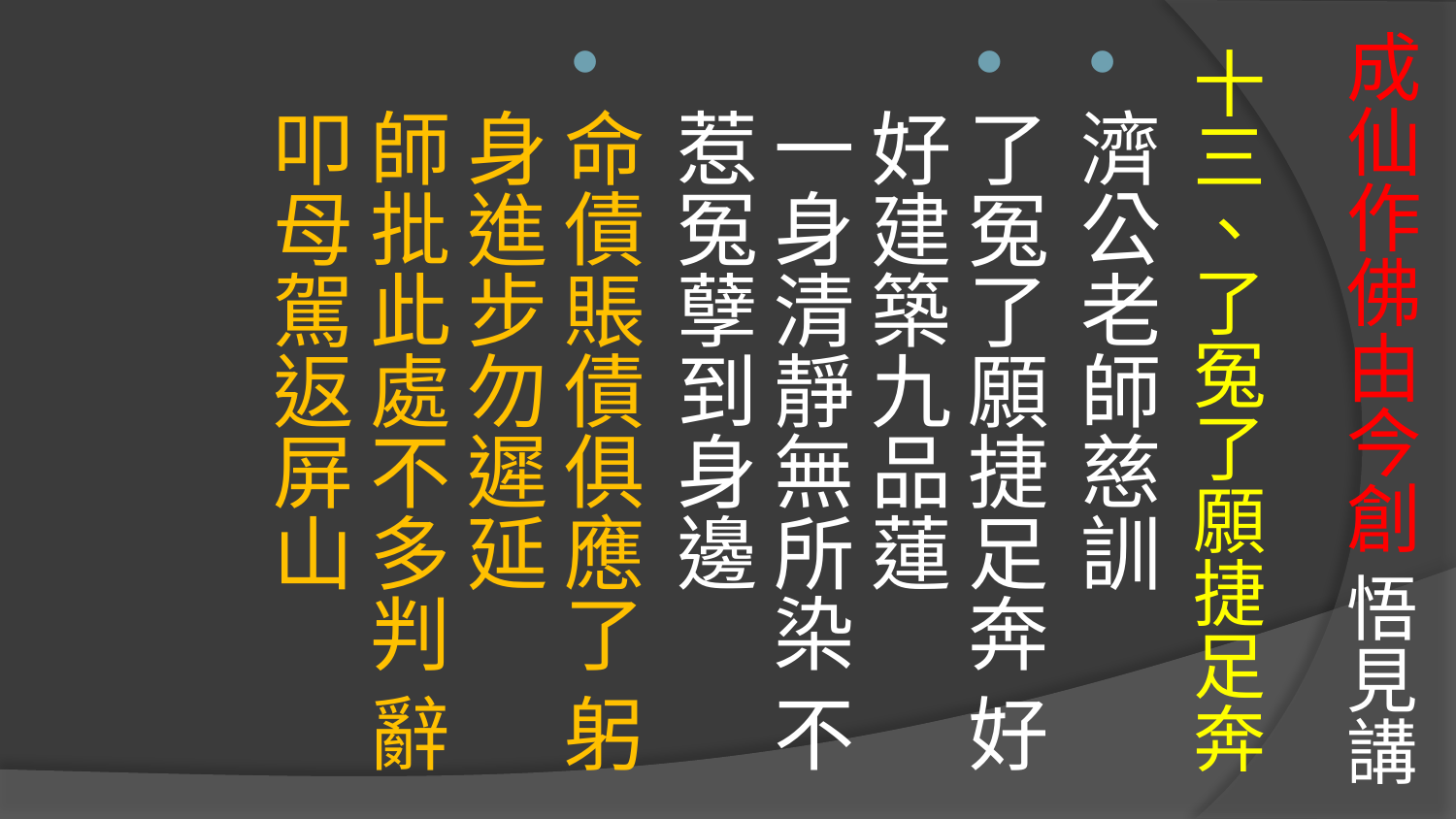

# 成仙作佛由今創 悟見講
十三、了冤了願捷足奔
濟公老師慈訓
了冤了願捷足奔 好好建築九品蓮
一身清靜無所染 不惹冤孽到身邊
命債賬債俱應了 躬身進步勿遲延
師批此處不多判 辭叩母駕返屏山